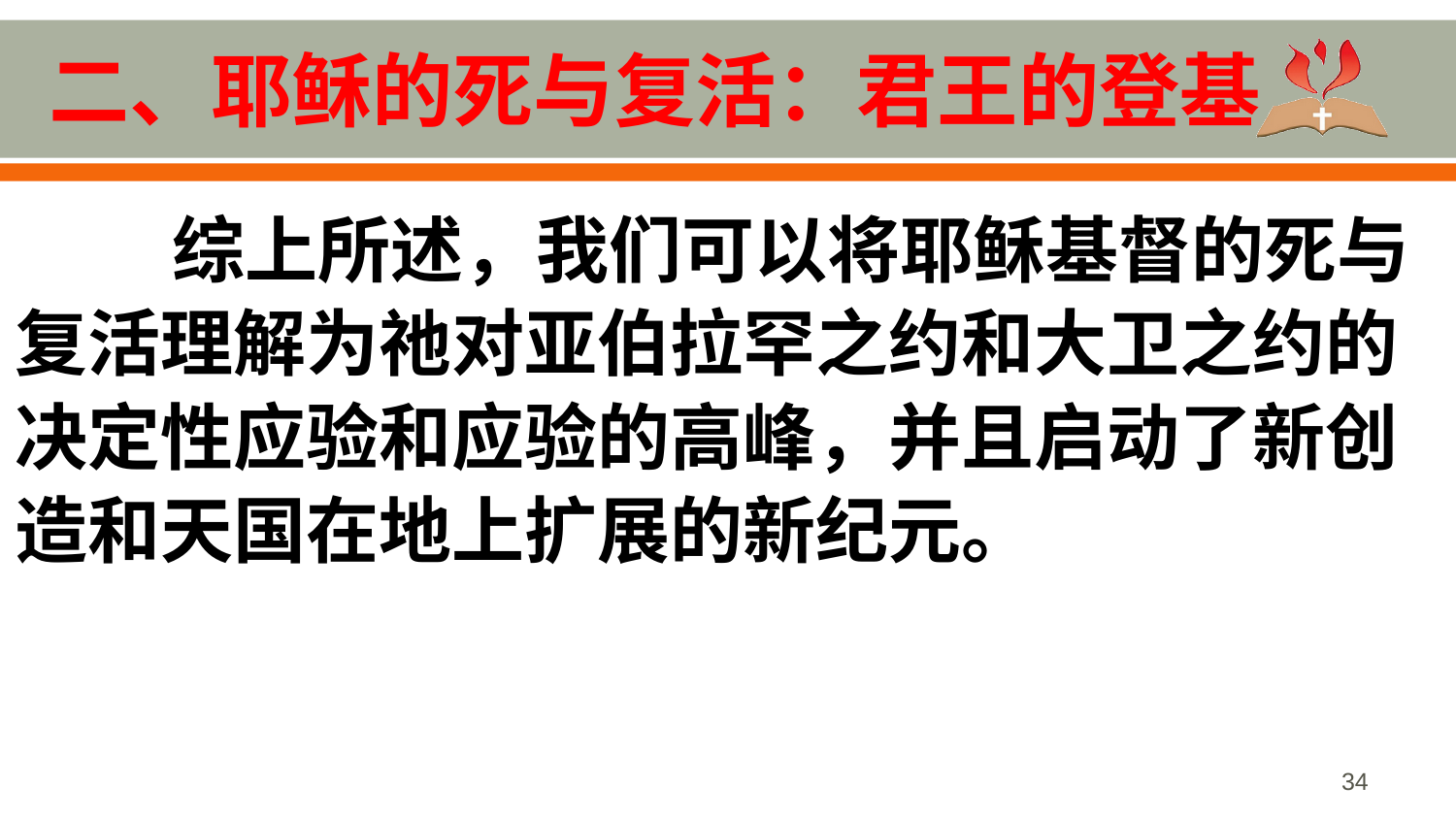

# 二、耶稣的死与复活：君王的登基
 综上所述，我们可以将耶稣基督的死与复活理解为祂对亚伯拉罕之约和大卫之约的决定性应验和应验的高峰，并且启动了新创造和天国在地上扩展的新纪元。
34